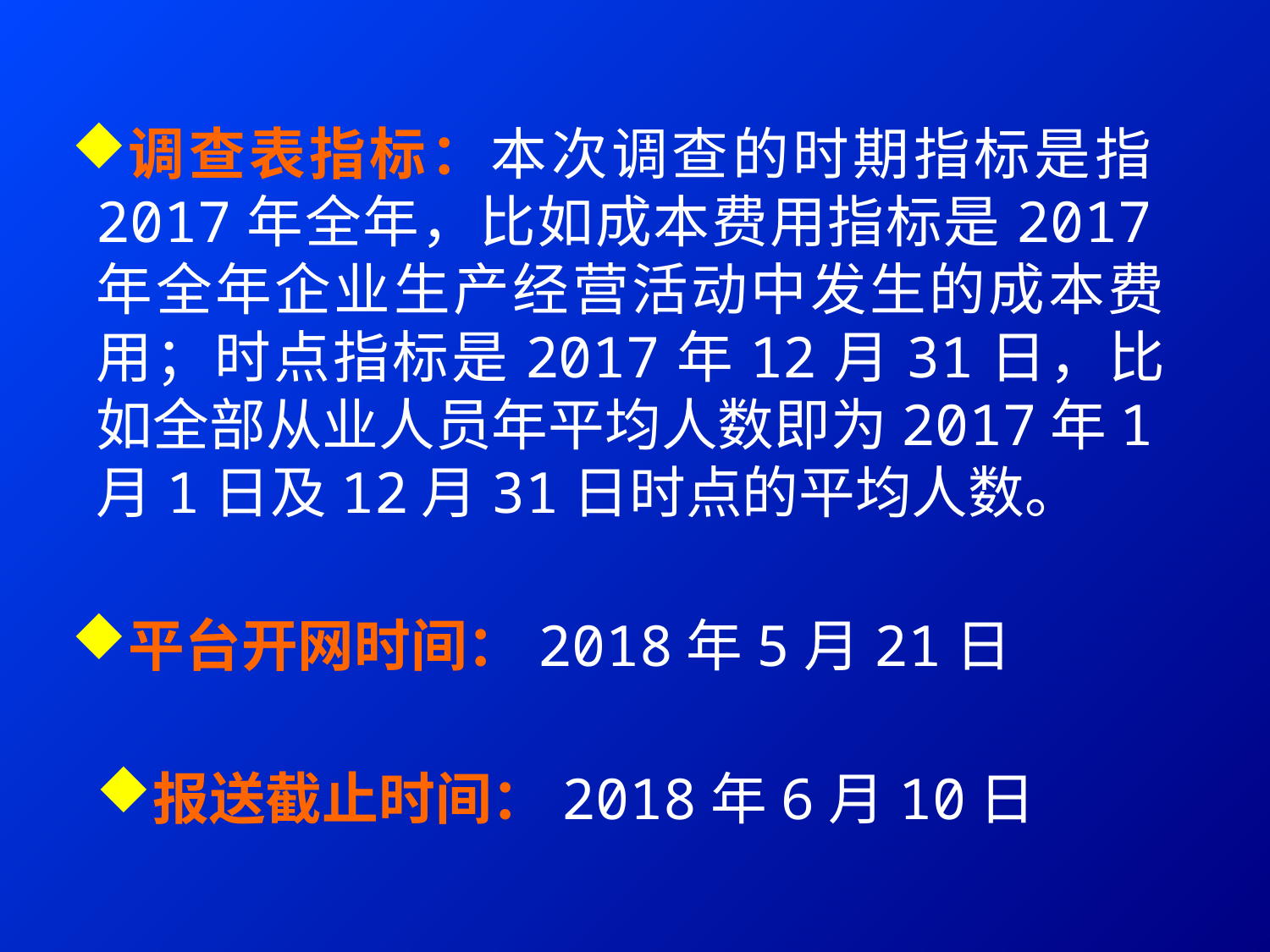

调查表指标：本次调查的时期指标是指2017年全年，比如成本费用指标是2017年全年企业生产经营活动中发生的成本费用；时点指标是2017年12月31日，比如全部从业人员年平均人数即为2017年1月1日及12月31日时点的平均人数。
平台开网时间：2018年5月21日
报送截止时间：2018年6月10日